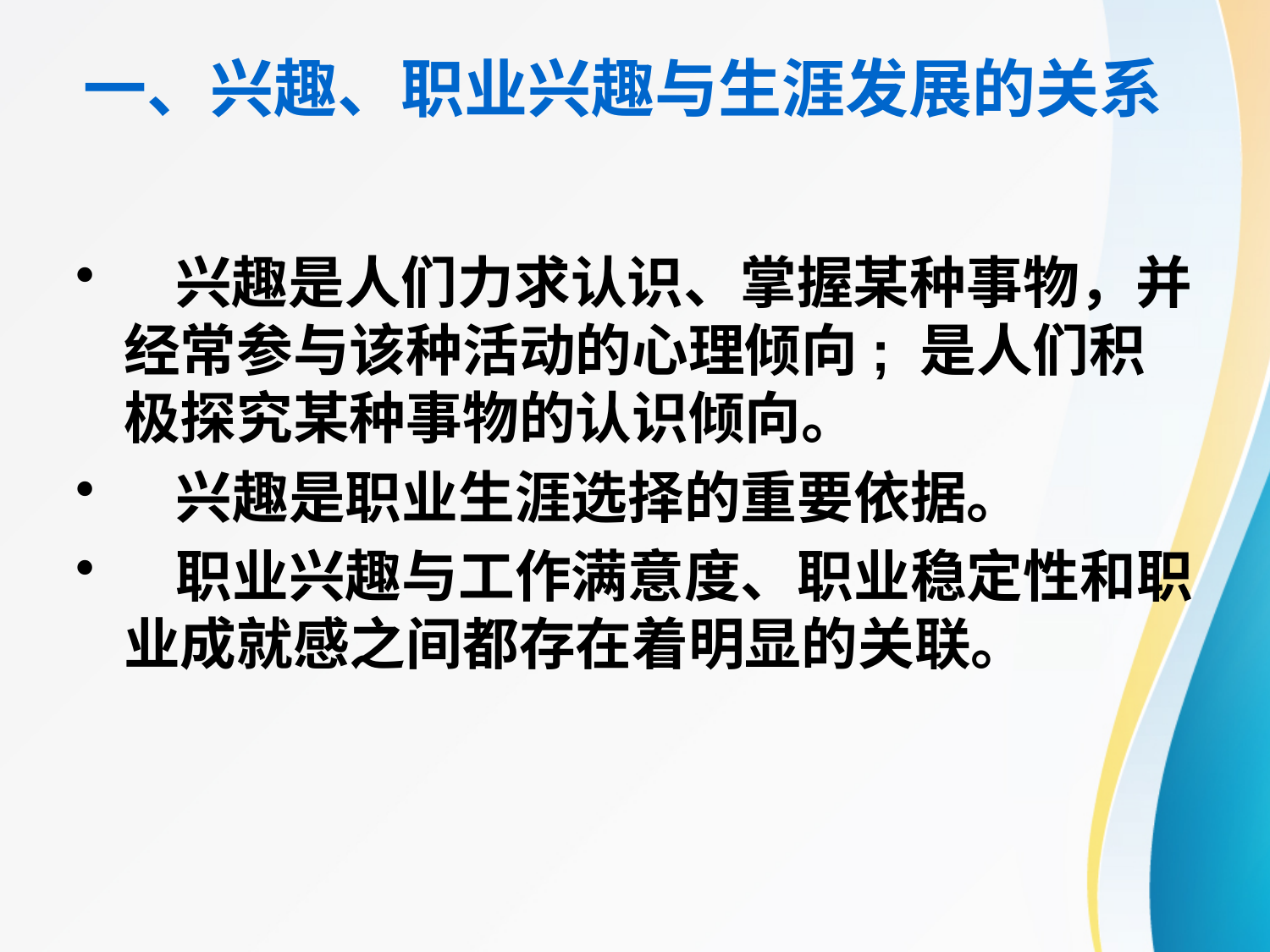

一、兴趣、职业兴趣与生涯发展的关系
   兴趣是人们力求认识、掌握某种事物，并经常参与该种活动的心理倾向; 是人们积极探究某种事物的认识倾向。
   兴趣是职业生涯选择的重要依据。
   职业兴趣与工作满意度、职业稳定性和职业成就感之间都存在着明显的关联。